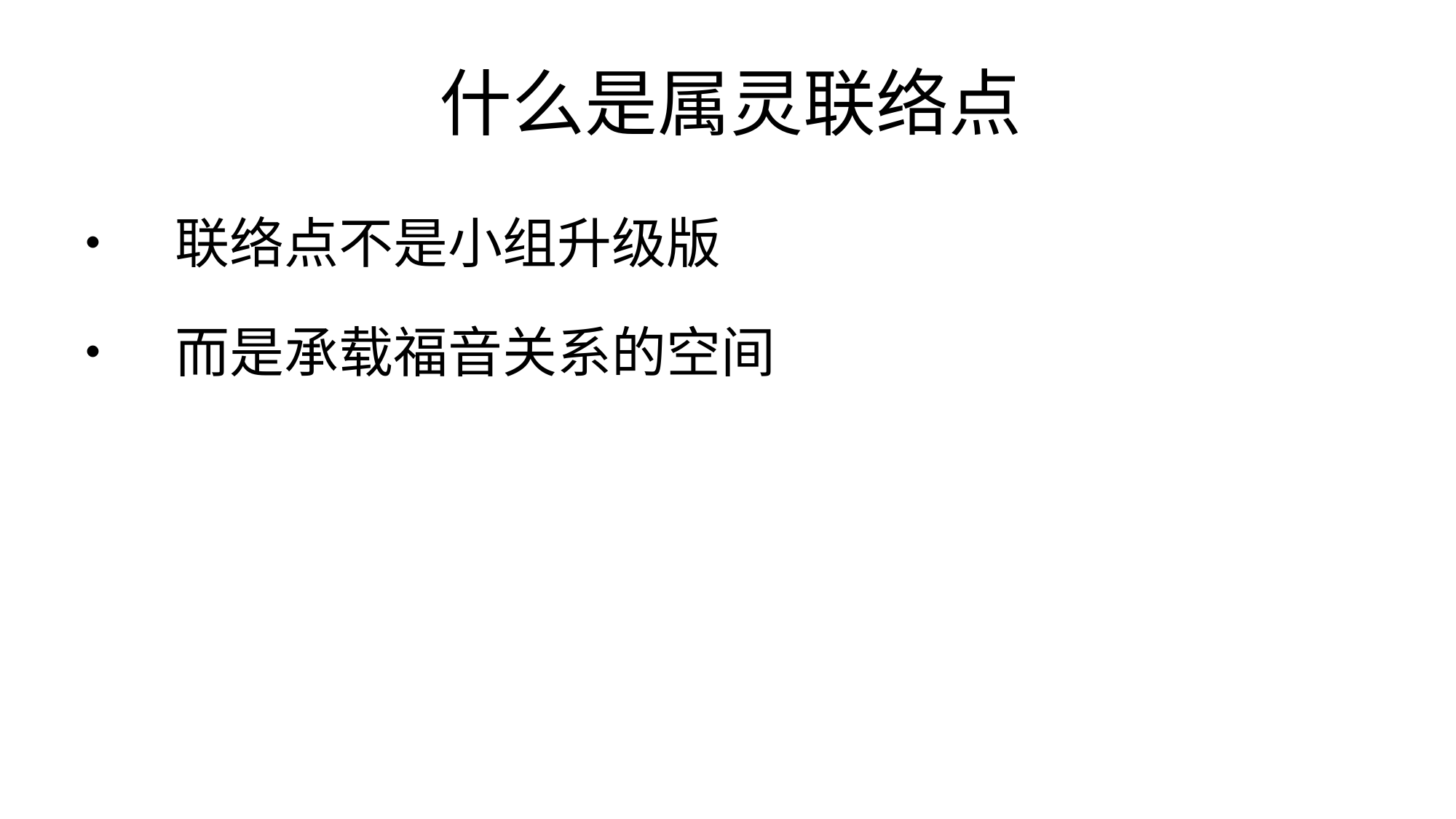

# 什么是属灵联络点
•	联络点不是小组升级版
•	而是承载福音关系的空间
25